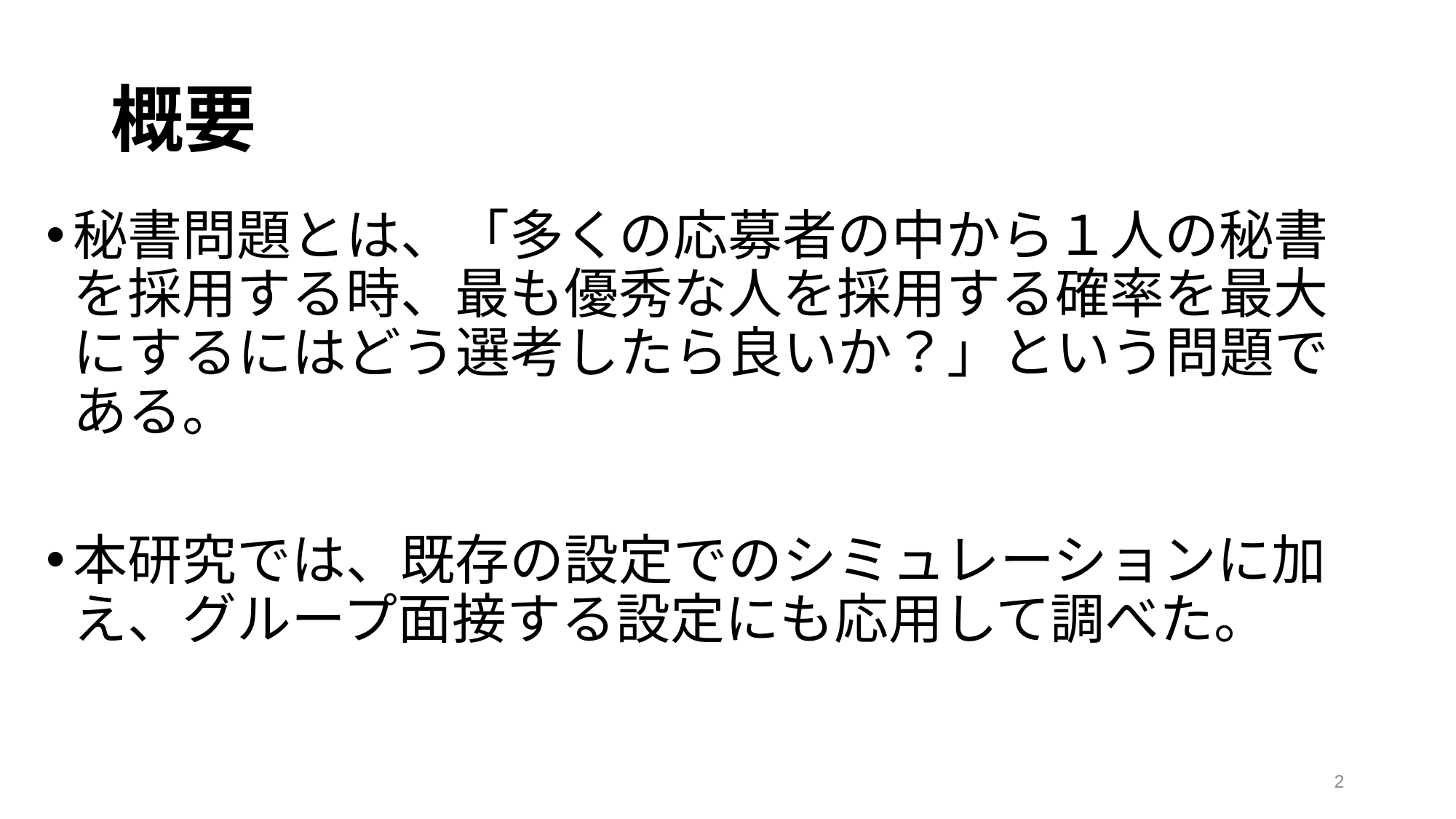

# 概要
秘書問題とは、「多くの応募者の中から１人の秘書を採用する時、最も優秀な人を採用する確率を最大にするにはどう選考したら良いか？」という問題である。

本研究では、既存の設定でのシミュレーションに加え、グループ面接する設定にも応用して調べた。
2